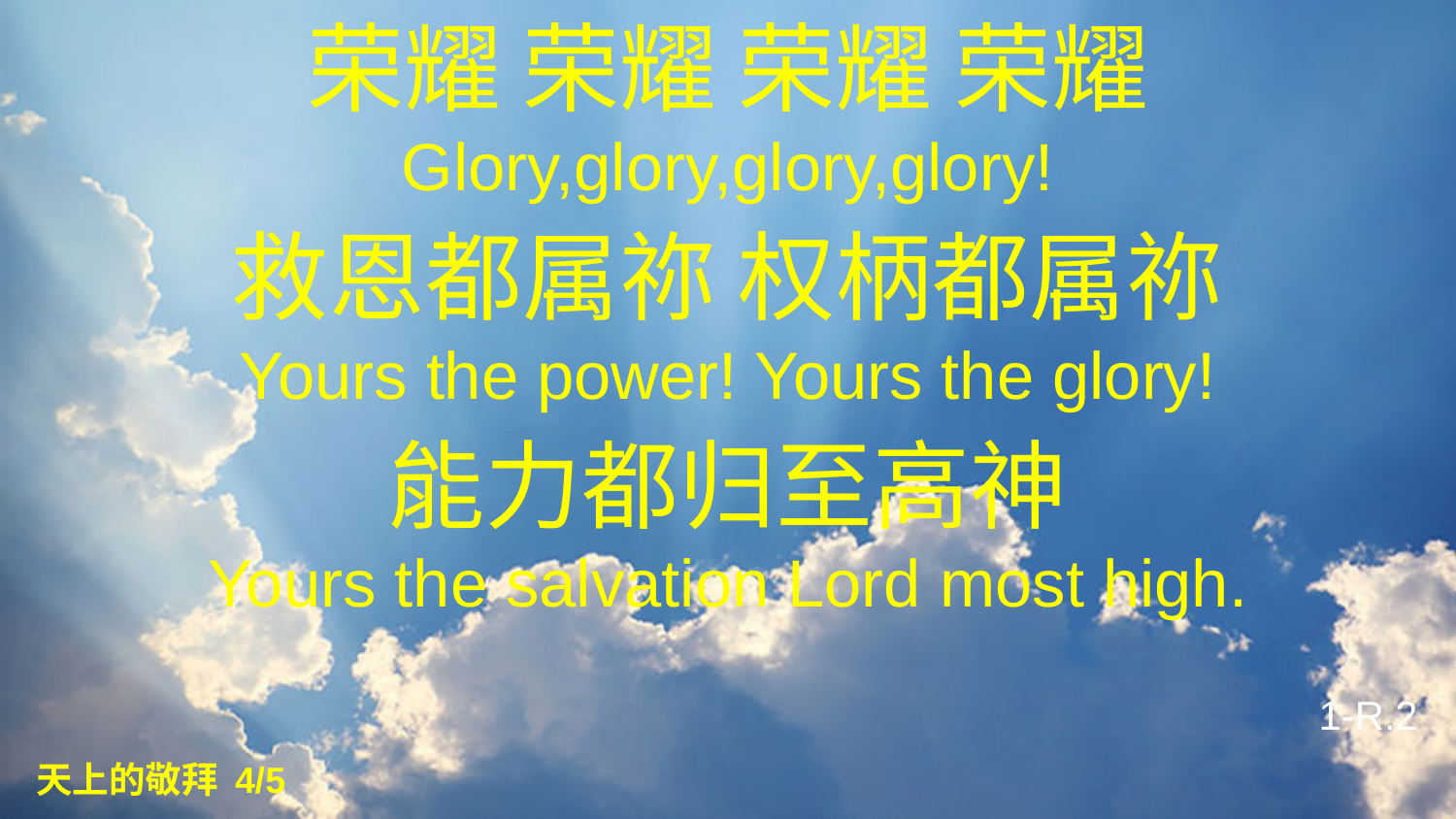

荣耀 荣耀 荣耀 荣耀
Glory,glory,glory,glory!
救恩都属祢 权柄都属祢
Yours the power! Yours the glory!
能力都归至高神
Yours the salvation Lord most high.

1-R.2

天上的敬拜 4/5